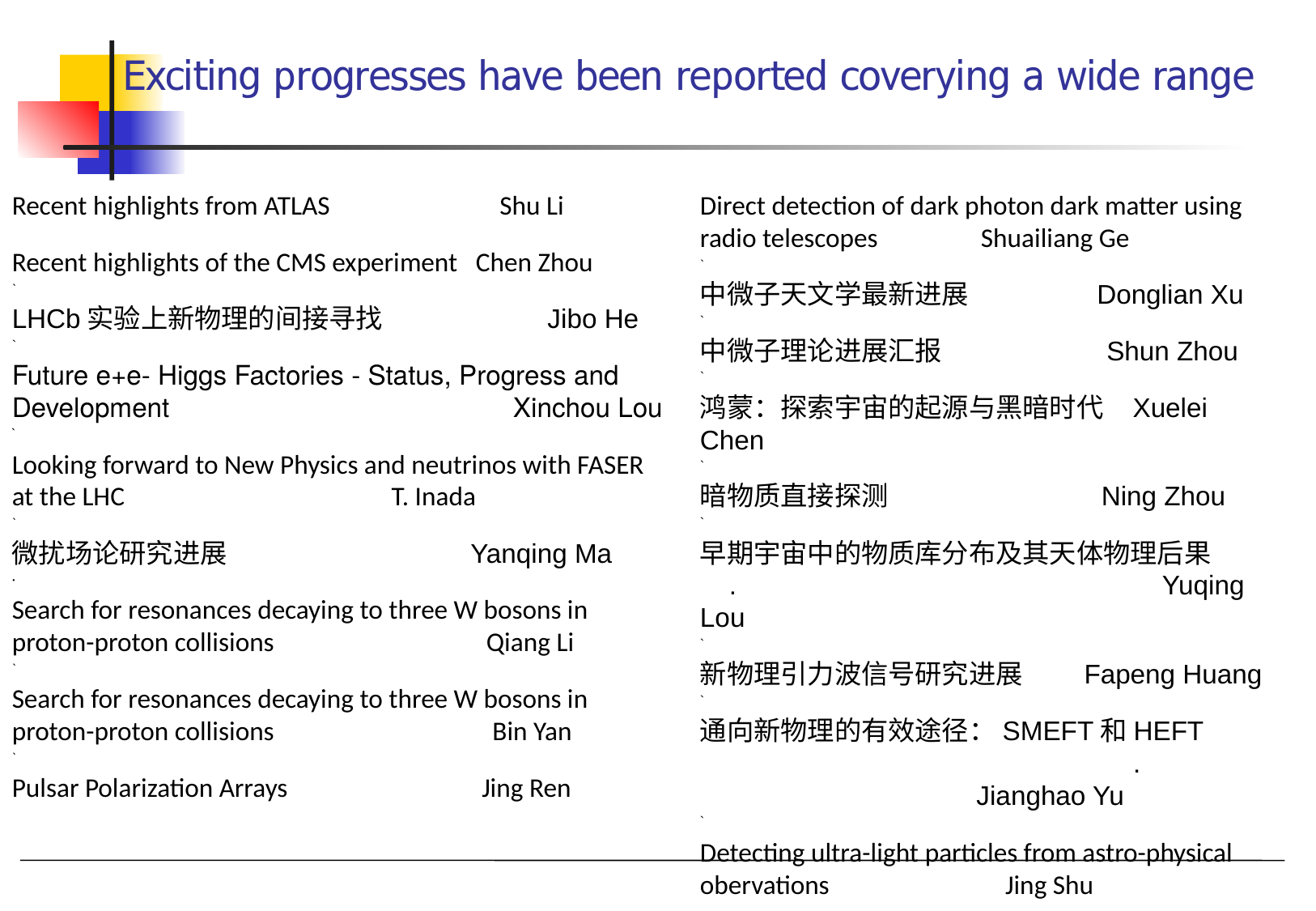

# Exciting progresses have been reported coverying a wide range
Recent highlights from ATLAS                            Shu Li

Recent highlights of the CMS experiment   Chen Zhou
`
LHCb实验上新物理的间接寻找                          Jibo He
`
Future e+e- Higgs Factories - Status, Progress and Development                                              Xinchou Lou
`
Looking forward to New Physics and neutrinos with FASER at the LHC                                            T. Inada
`
微扰场论研究进展                                       Yanqing Ma
·
Search for resonances decaying to three W bosons in proton-proton collisions                                   Qiang Li
`
Search for resonances decaying to three W bosons in proton-proton collisions                                    Bin Yan
`
Pulsar Polarization Arrays                                Jing Ren

Direct detection of dark photon dark matter using radio telescopes                 Shuailiang Ge
`
中微子天文学最新进展                    Donglian Xu
`
中微子理论进展汇报                          Shun Zhou
`
鸿蒙：探索宇宙的起源与黑暗时代   Xuelei Chen
`
暗物质直接探测                                  Ning Zhou
`
早期宇宙中的物质库分布及其天体物理后果            .                                                         Yuqing Lou
`
新物理引力波信号研究进展         Fapeng Huang
`
通向新物理的有效途径：SMEFT和HEFT                                                                    .                                                       Jianghao Yu
`
Detecting ultra-light particles from astro-physical obervations                             Jing Shu